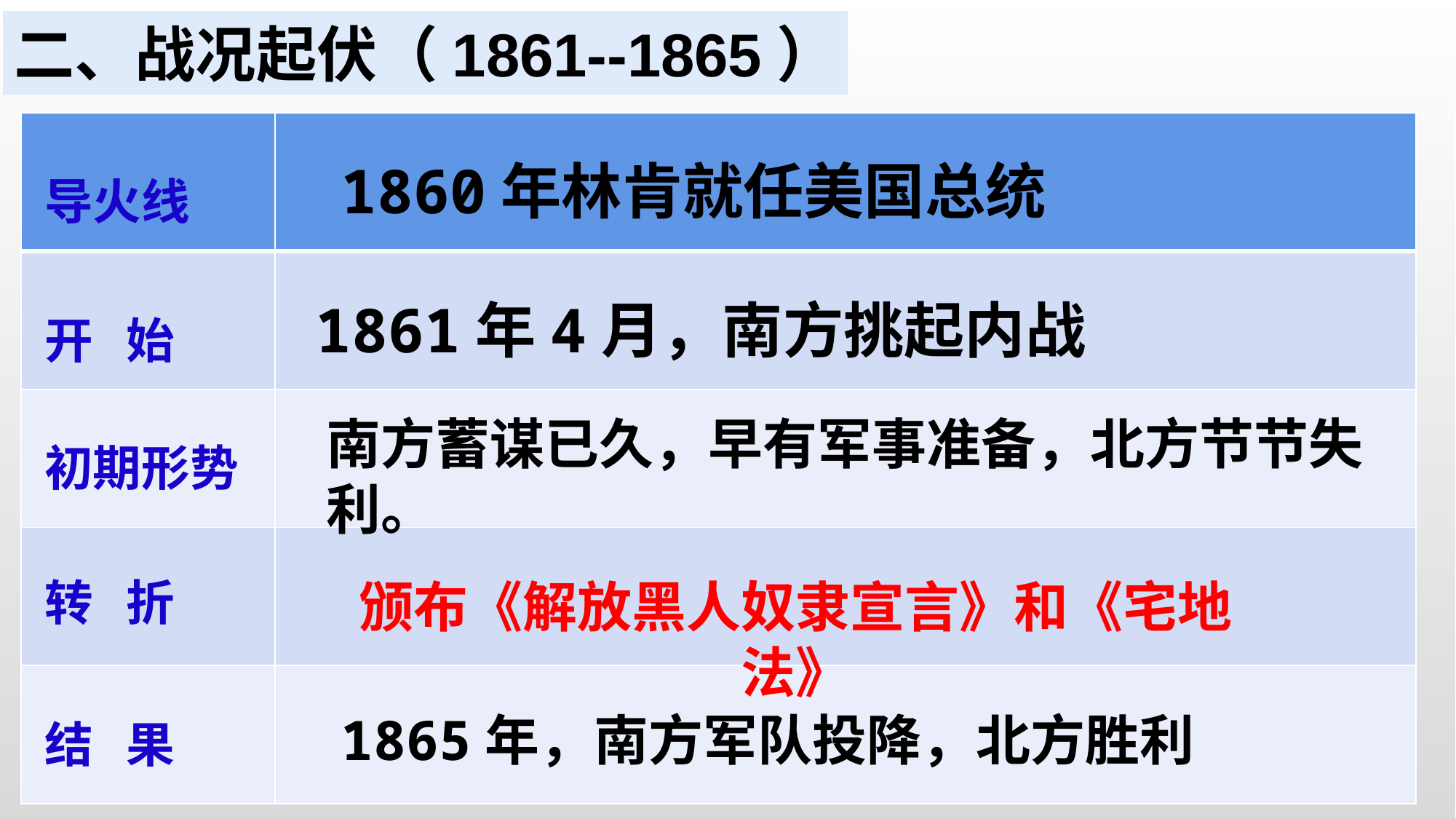

二、战况起伏（1861--1865）
|  |  |
| --- | --- |
|  |  |
|  |  |
|  |  |
|  |  |
1860年林肯就任美国总统

导火线
开   始
1861年4月，南方挑起内战
南方蓄谋已久，早有军事准备，北方节节失利。
初期形势
转   折
颁布《解放黑人奴隶宣言》和《宅地法》

结   果
1865年，南方军队投降，北方胜利